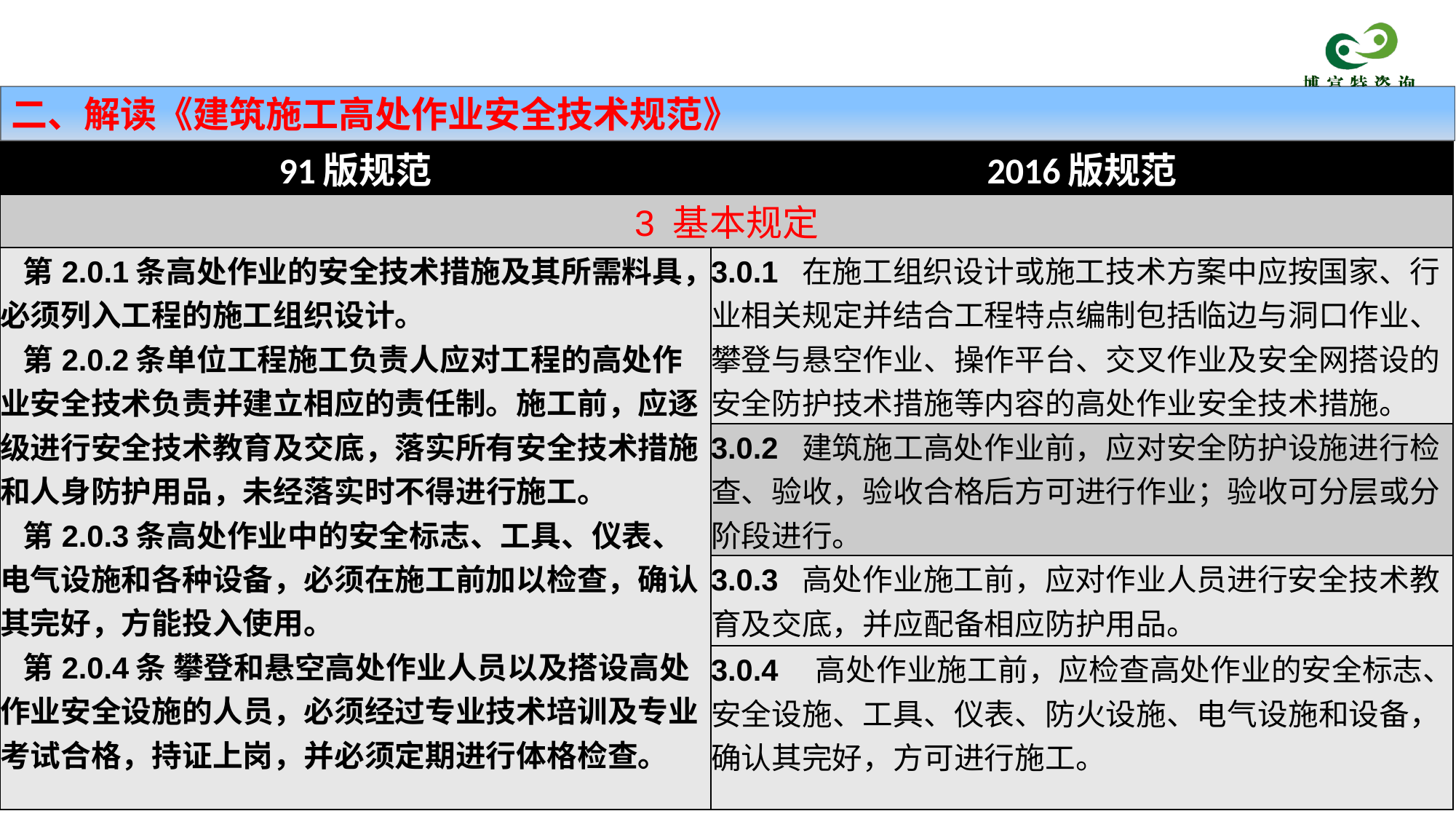

二、解读《建筑施工高处作业安全技术规范》
| 91版规范 | 2016版规范 |
| --- | --- |
| 3 基本规定 |  |
| 第2.0.1条高处作业的安全技术措施及其所需料具，必须列入工程的施工组织设计。 第2.0.2条单位工程施工负责人应对工程的高处作业安全技术负责并建立相应的责任制。施工前，应逐级进行安全技术教育及交底，落实所有安全技术措施和人身防护用品，未经落实时不得进行施工。 第2.0.3条高处作业中的安全标志、工具、仪表、电气设施和各种设备，必须在施工前加以检查，确认其完好，方能投入使用。 第2.0.4条 攀登和悬空高处作业人员以及搭设高处作业安全设施的人员，必须经过专业技术培训及专业考试合格，持证上岗，并必须定期进行体格检查。 | 3.0.1 在施工组织设计或施工技术方案中应按国家、行业相关规定并结合工程特点编制包括临边与洞口作业、攀登与悬空作业、操作平台、交叉作业及安全网搭设的安全防护技术措施等内容的高处作业安全技术措施。 |
|  | 3.0.2 建筑施工高处作业前，应对安全防护设施进行检查、验收，验收合格后方可进行作业；验收可分层或分阶段进行。 |
|  | 3.0.3 高处作业施工前，应对作业人员进行安全技术教育及交底，并应配备相应防护用品。 |
|  | 3.0.4　高处作业施工前，应检查高处作业的安全标志、安全设施、工具、仪表、防火设施、电气设施和设备，确认其完好，方可进行施工。 |